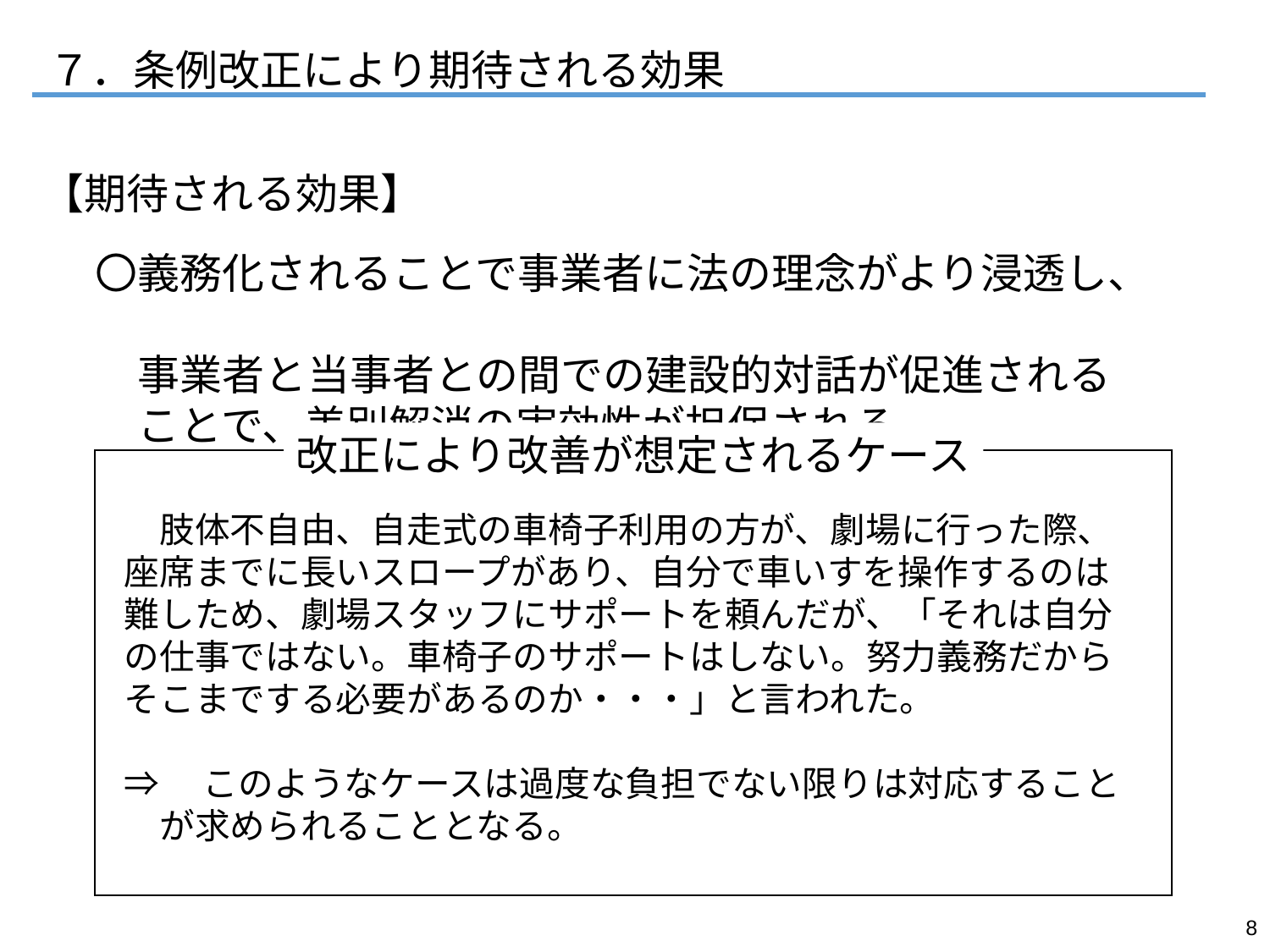

７．条例改正により期待される効果
【期待される効果】
〇義務化されることで事業者に法の理念がより浸透し、
　事業者と当事者との間での建設的対話が促進される
　ことで、差別解消の実効性が担保される。
改正により改善が想定されるケース

　肢体不自由、自走式の車椅子利用の方が、劇場に行った際、座席までに長いスロープがあり、自分で車いすを操作するのは難しため、劇場スタッフにサポートを頼んだが、「それは自分の仕事ではない。車椅子のサポートはしない。努力義務だからそこまでする必要があるのか・・・」と言われた。

⇒　このようなケースは過度な負担でない限りは対応すること
　が求められることとなる。
8